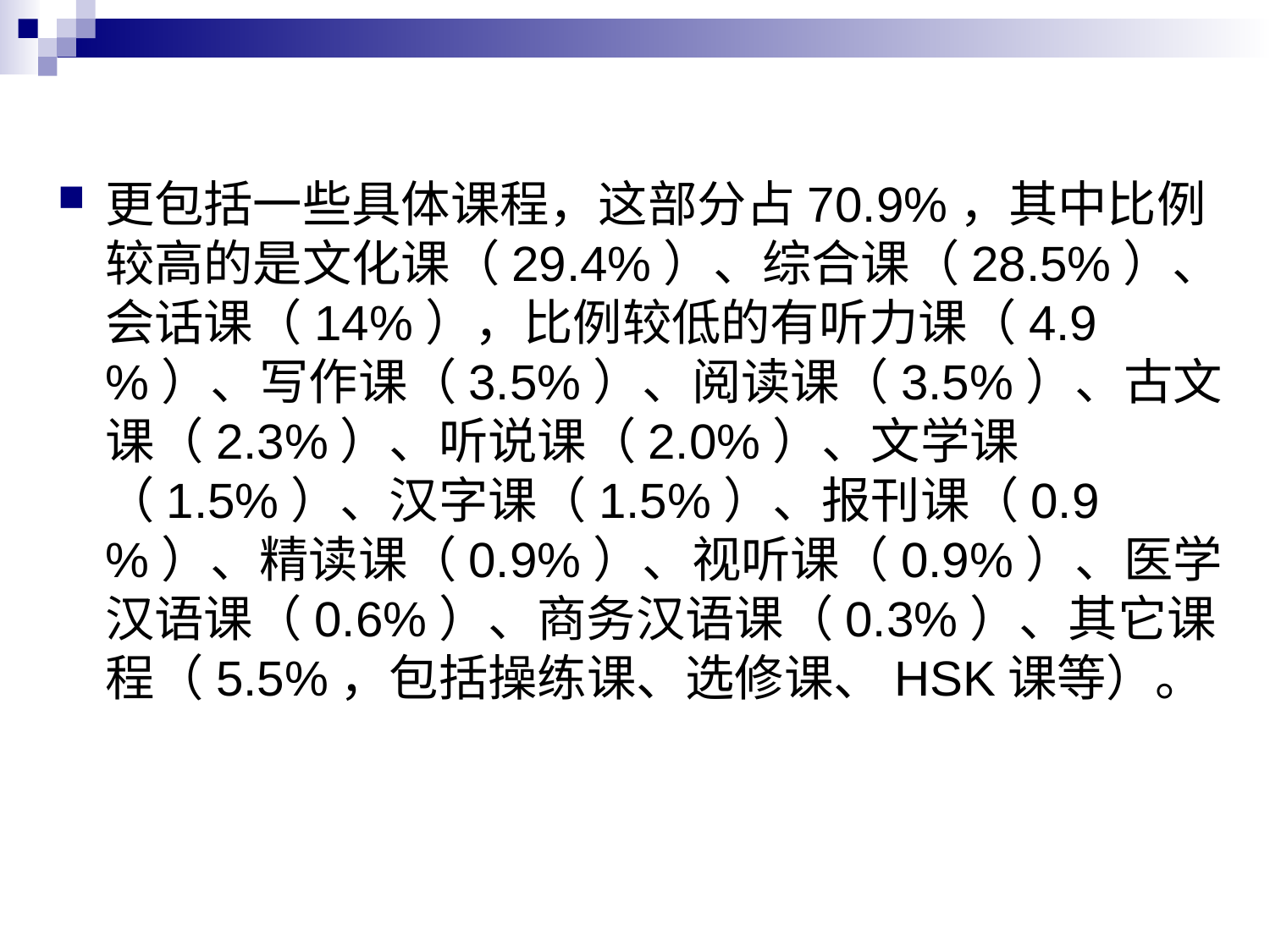

更包括一些具体课程，这部分占70.9%，其中比例较高的是文化课（29.4%）、综合课（28.5%）、会话课（14%），比例较低的有听力课（4.9%）、写作课（3.5%）、阅读课（3.5%）、古文课（2.3%）、听说课（2.0%）、文学课（1.5%）、汉字课（1.5%）、报刊课（0.9%）、精读课（0.9%）、视听课（0.9%）、医学汉语课（0.6%）、商务汉语课（0.3%）、其它课程（5.5%，包括操练课、选修课、HSK课等）。